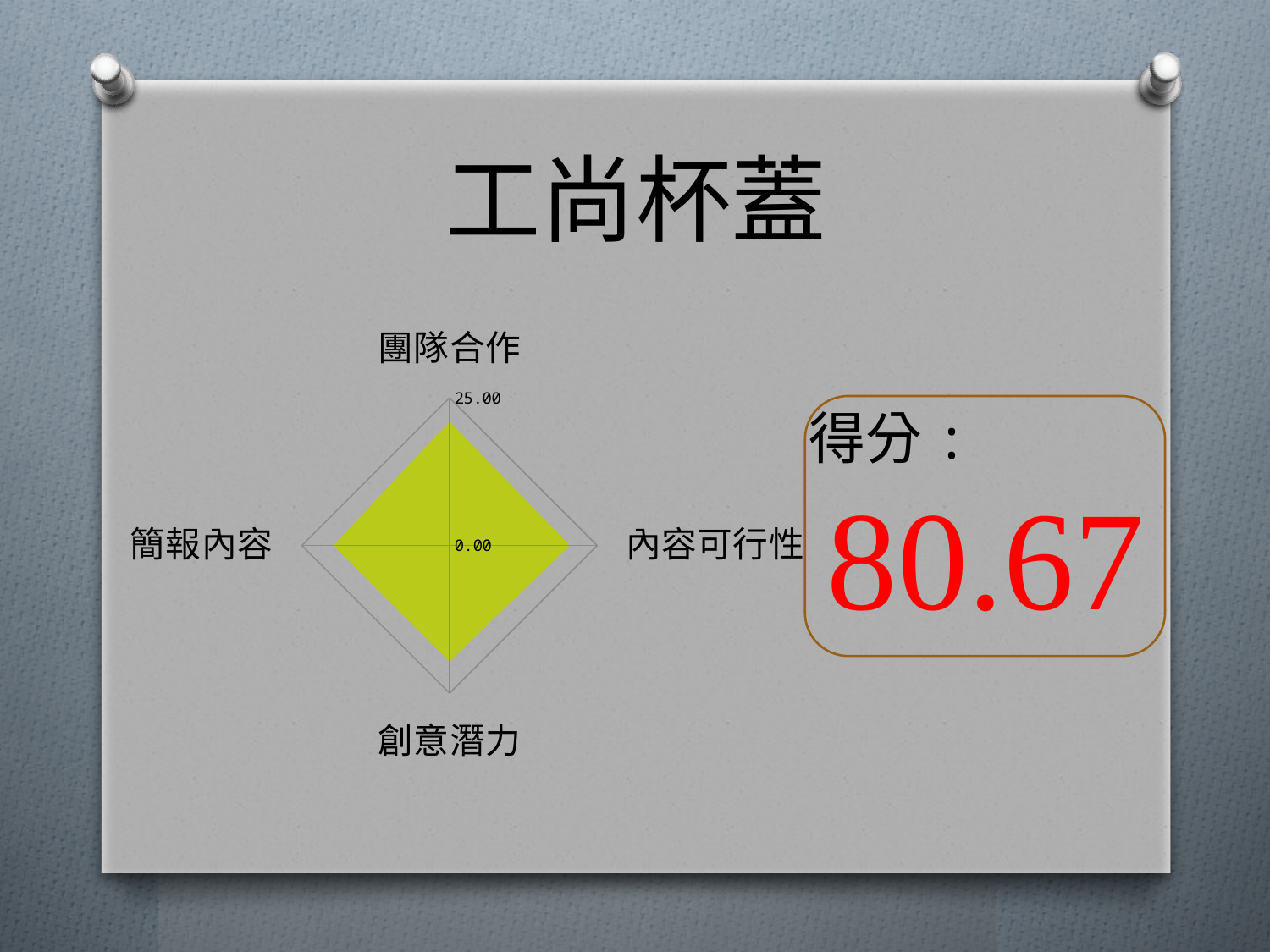

# 工尚杯蓋

### Chart

| Category | 給分 |
|---|---|
| 團隊合作 | 21.0 |
| 內容可行性 | 20.33 |
| 創意潛力 | 19.66 |
| 簡報內容 | 19.66 |
得分:

80.67